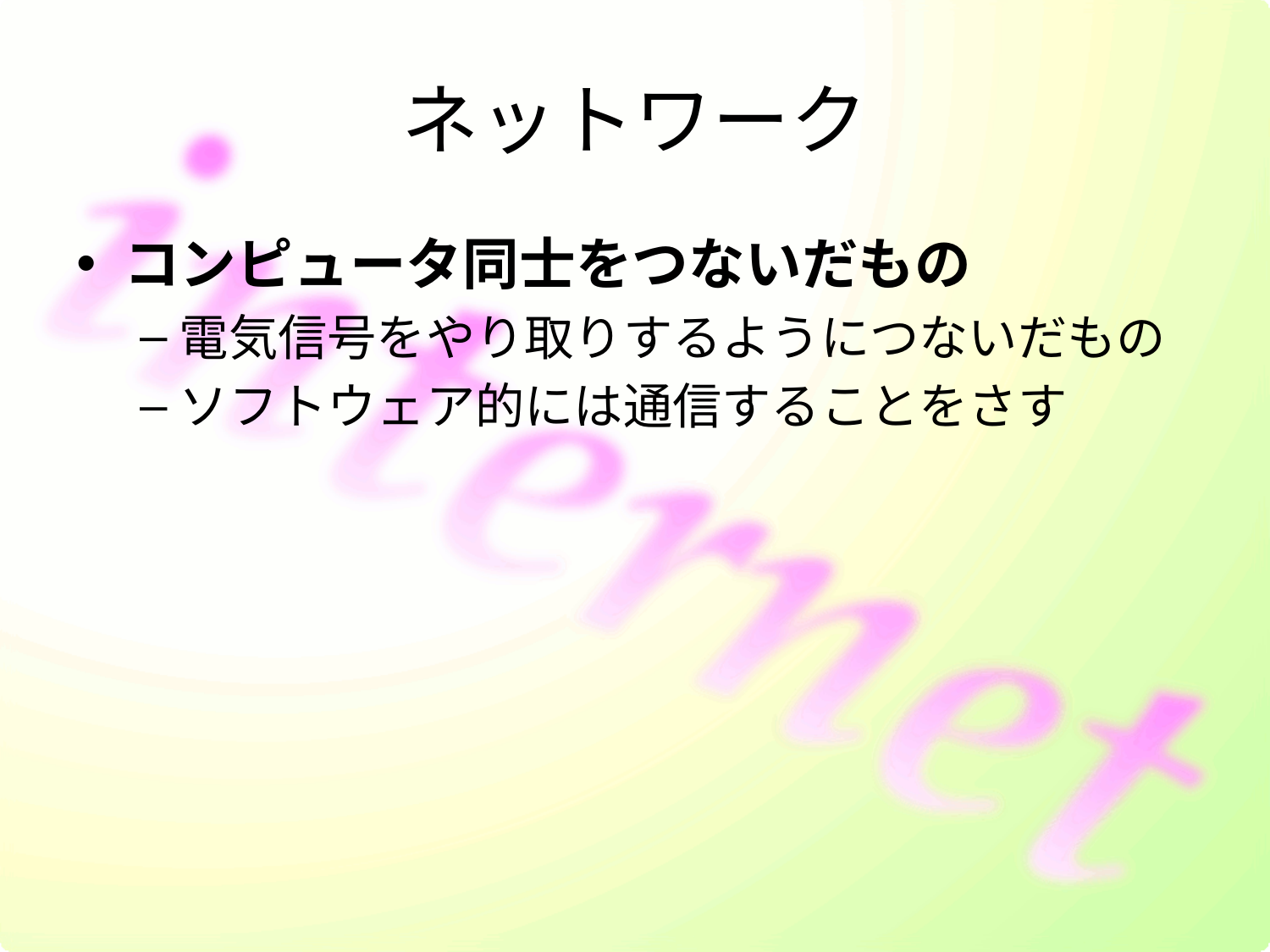

# ネットワーク
コンピュータ同士をつないだもの
電気信号をやり取りするようにつないだもの
ソフトウェア的には通信することをさす